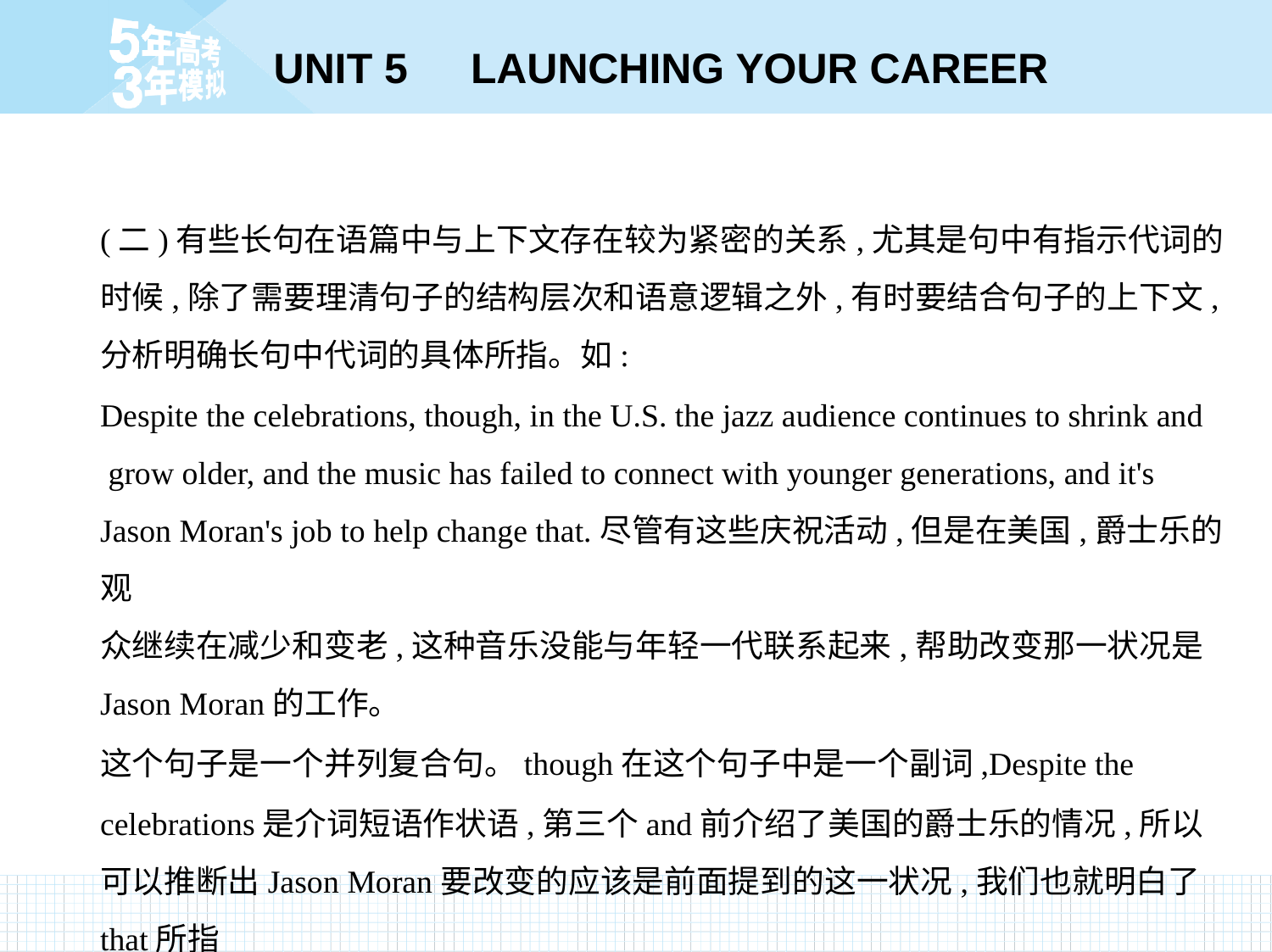

(二)有些长句在语篇中与上下文存在较为紧密的关系,尤其是句中有指示代词的
时候,除了需要理清句子的结构层次和语意逻辑之外,有时要结合句子的上下文,
分析明确长句中代词的具体所指。如:
Despite the celebrations, though, in the U.S. the jazz audience continues to shrink and
 grow older, and the music has failed to connect with younger generations, and it's
Jason Moran's job to help change that.尽管有这些庆祝活动,但是在美国,爵士乐的观
众继续在减少和变老,这种音乐没能与年轻一代联系起来,帮助改变那一状况是
Jason Moran的工作。
这个句子是一个并列复合句。though在这个句子中是一个副词,Despite the
celebrations是介词短语作状语,第三个and前介绍了美国的爵士乐的情况,所以可以推断出Jason Moran要改变的应该是前面提到的这一状况,我们也就明白了that所指
代的内容。